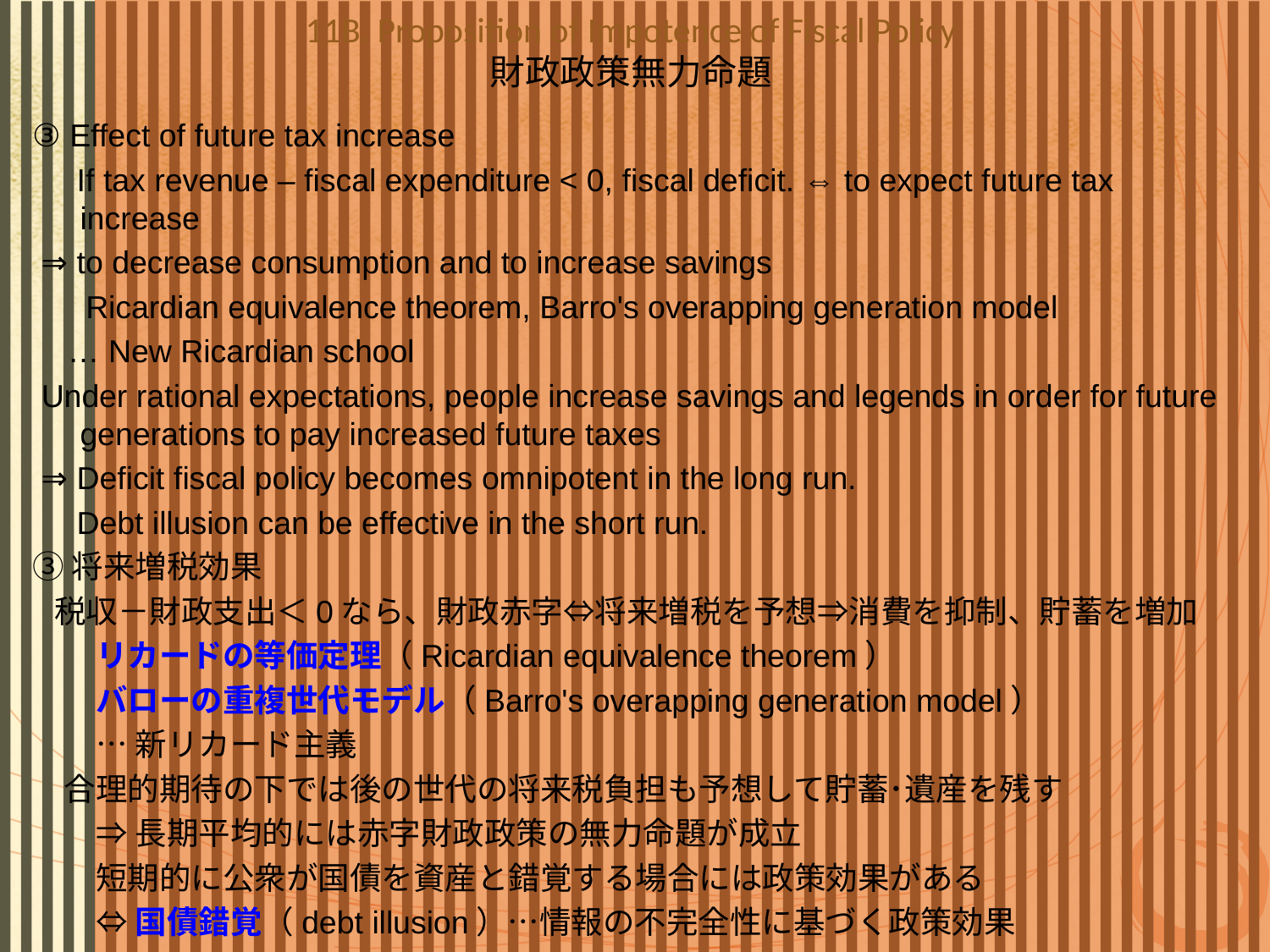

# 11B. Proposition of Impotence of Fiscal Policy 財政政策無力命題
③ Effect of future tax increase
     If tax revenue – fiscal expenditure < 0, fiscal deficit. ⇔ to expect future tax increase
 ⇒ to decrease consumption and to increase savings
      Ricardian equivalence theorem, Barro's overapping generation model
    … New Ricardian school
 Under rational expectations, people increase savings and legends in order for future generations to pay increased future taxes
 ⇒ Deficit fiscal policy becomes omnipotent in the long run.
     Debt illusion can be effective in the short run.
③将来増税効果
  税収－財政支出＜0なら、財政赤字⇔将来増税を予想⇒消費を抑制、貯蓄を増加
リカードの等価定理（Ricardian equivalence theorem）
バローの重複世代モデル（Barro's overapping generation model）
…新リカード主義
　合理的期待の下では後の世代の将来税負担も予想して貯蓄･遺産を残す
⇒長期平均的には赤字財政政策の無力命題が成立
短期的に公衆が国債を資産と錯覚する場合には政策効果がある
⇔国債錯覚（debt illusion）…情報の不完全性に基づく政策効果